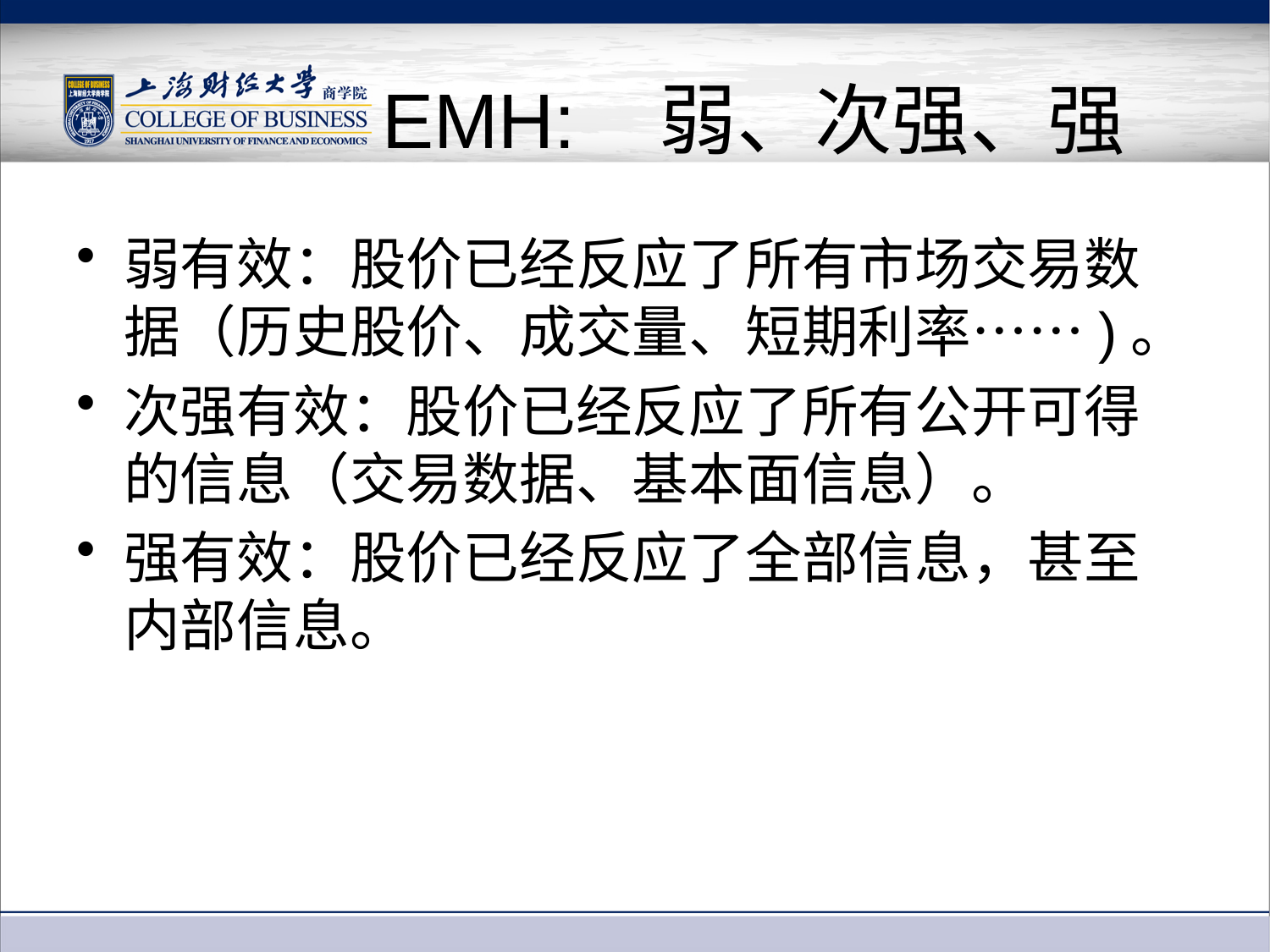

# EMH:   弱、次强、强
弱有效：股价已经反应了所有市场交易数据（历史股价、成交量、短期利率……)。
次强有效：股价已经反应了所有公开可得的信息（交易数据、基本面信息）。
强有效：股价已经反应了全部信息，甚至内部信息。